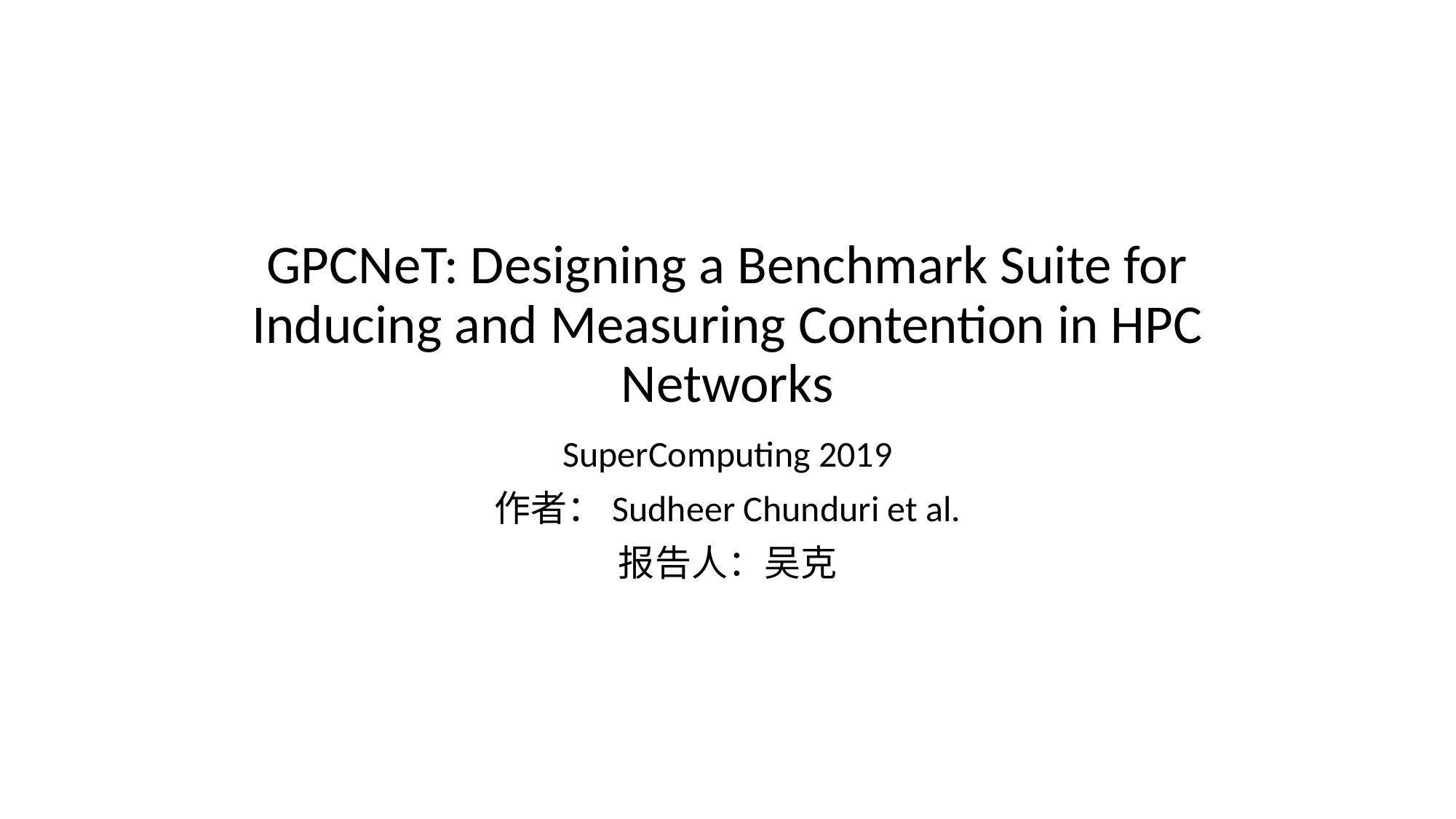

# GPCNeT: Designing a Benchmark Suite for Inducing and Measuring Contention in HPC Networks
SuperComputing 2019
作者：Sudheer Chunduri et al.
报告人：吴克